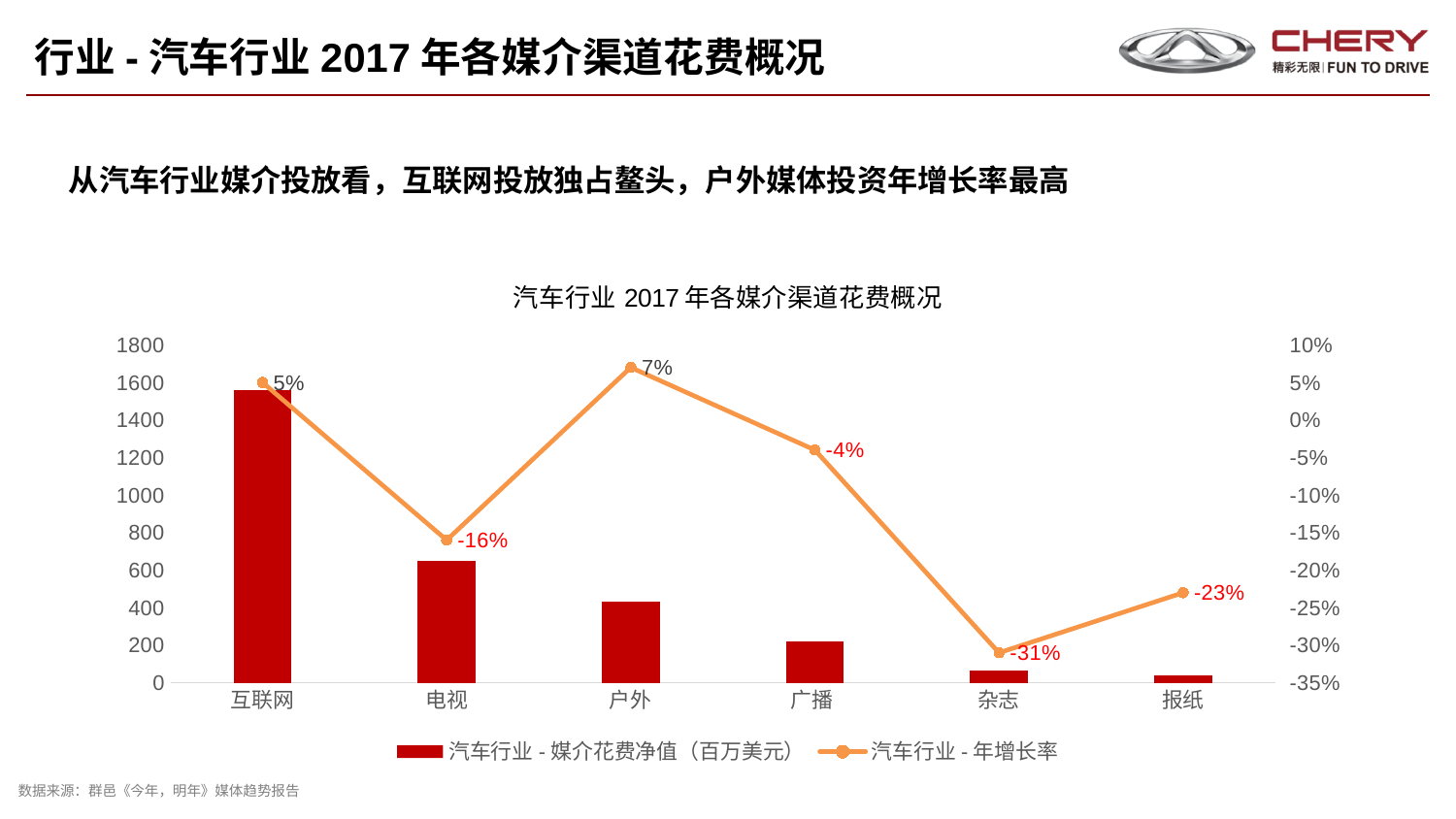

行业-汽车行业2017年各媒介渠道花费概况
从汽车行业媒介投放看，互联网投放独占鳌头，户外媒体投资年增长率最高

### Chart: 汽车行业2017年各媒介渠道花费概况

| Category | 汽车行业-媒介花费净值（百万美元） | 汽车行业-年增长率 |
|---|---|---|
| 互联网 | 1561.0 | 0.05 |
| 电视 | 647.0 | -0.16 |
| 户外 | 432.0 | 0.07 |
| 广播  | 219.0 | -0.04 |
| 杂志 | 66.0 | -0.31 |
| 报纸 | 40.0 | -0.23 |
数据来源：群邑《今年，明年》媒体趋势报告